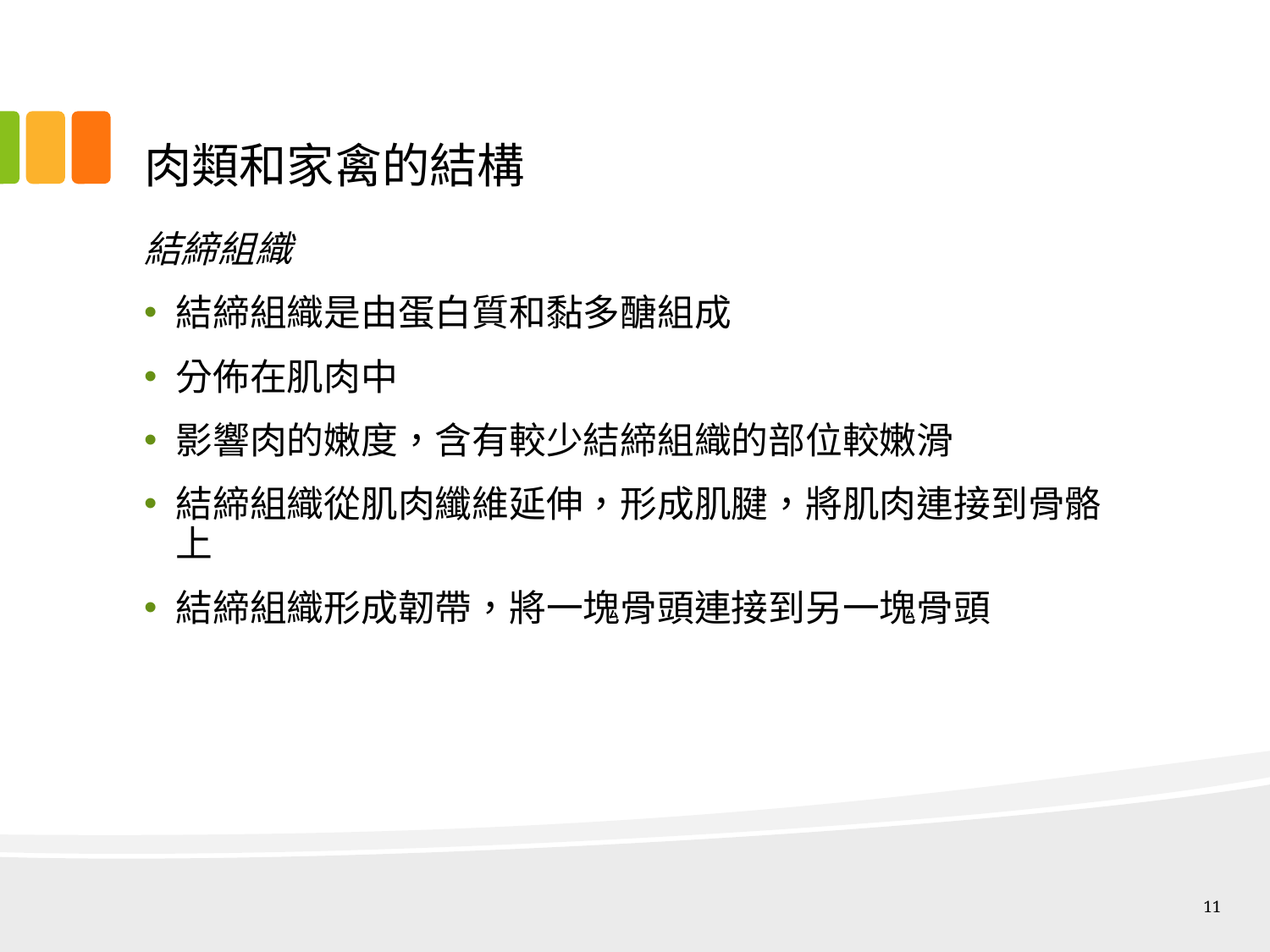

# 肉類和家禽的結構
結締組織
結締組織是由蛋白質和黏多醣組成
分佈在肌肉中
影響肉的嫩度，含有較少結締組織的部位較嫩滑
結締組織從肌肉纖維延伸，形成肌腱，將肌肉連接到骨骼上
結締組織形成韌帶，將一塊骨頭連接到另一塊骨頭
11